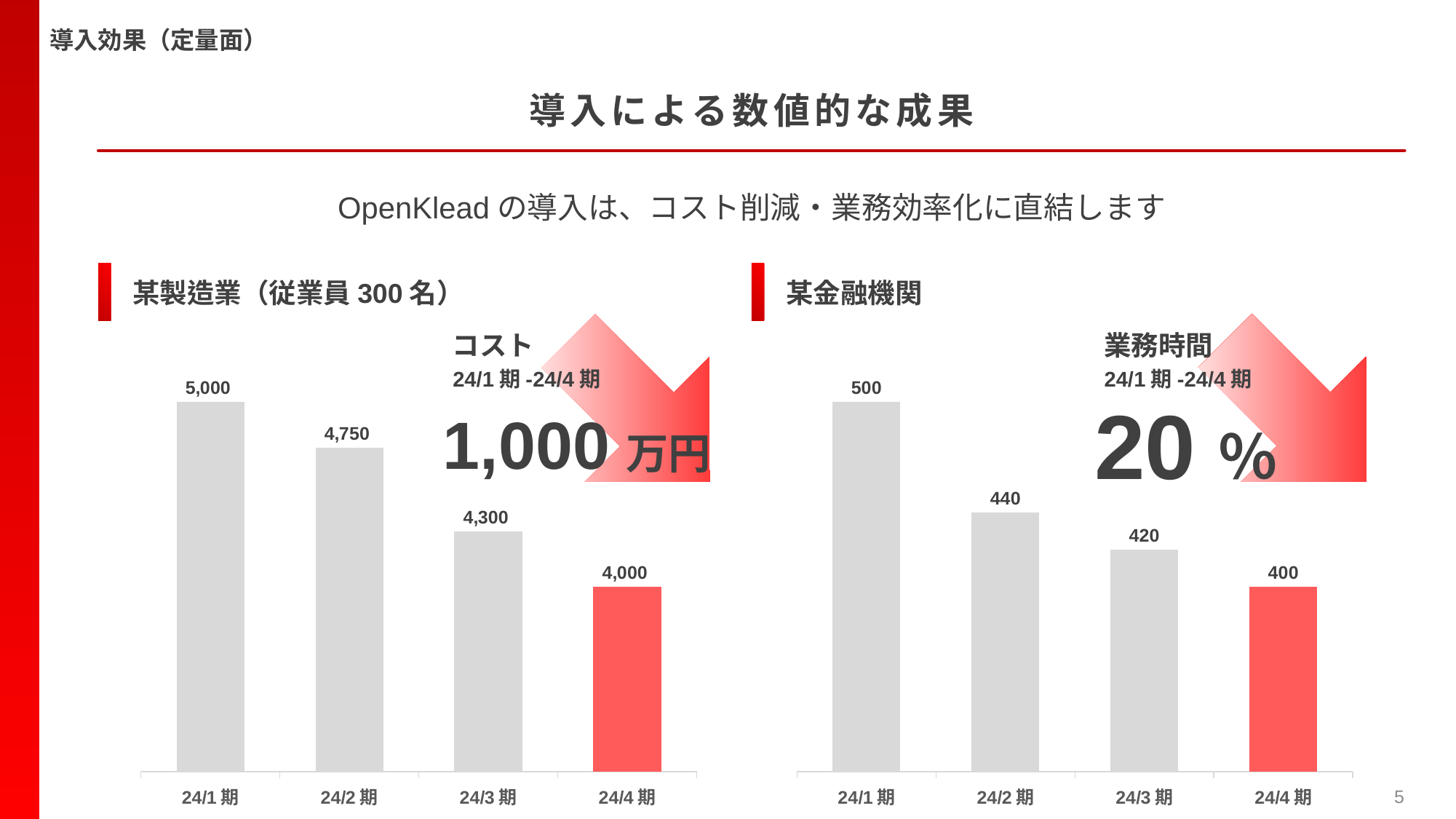

導入効果（定量面）
導入による数値的な成果
OpenKleadの導入は、コスト削減・業務効率化に直結します
某製造業（従業員300名）
某金融機関

コスト
業務時間
24/1期-24/4期
24/1期-24/4期

### Chart

| Category | 系列 1 |
|---|---|
| 24/1期 | 5000.0 |
| 24/2期 | 4750.0 |
| 24/3期 | 4300.0 |
| 24/4期 | 4000.0 |

### Chart

| Category | 系列 1 |
|---|---|
| 24/1期 | 500.0 |
| 24/2期 | 440.0 |
| 24/3期 | 420.0 |
| 24/4期 | 400.0 |
1,000万円
20％
5